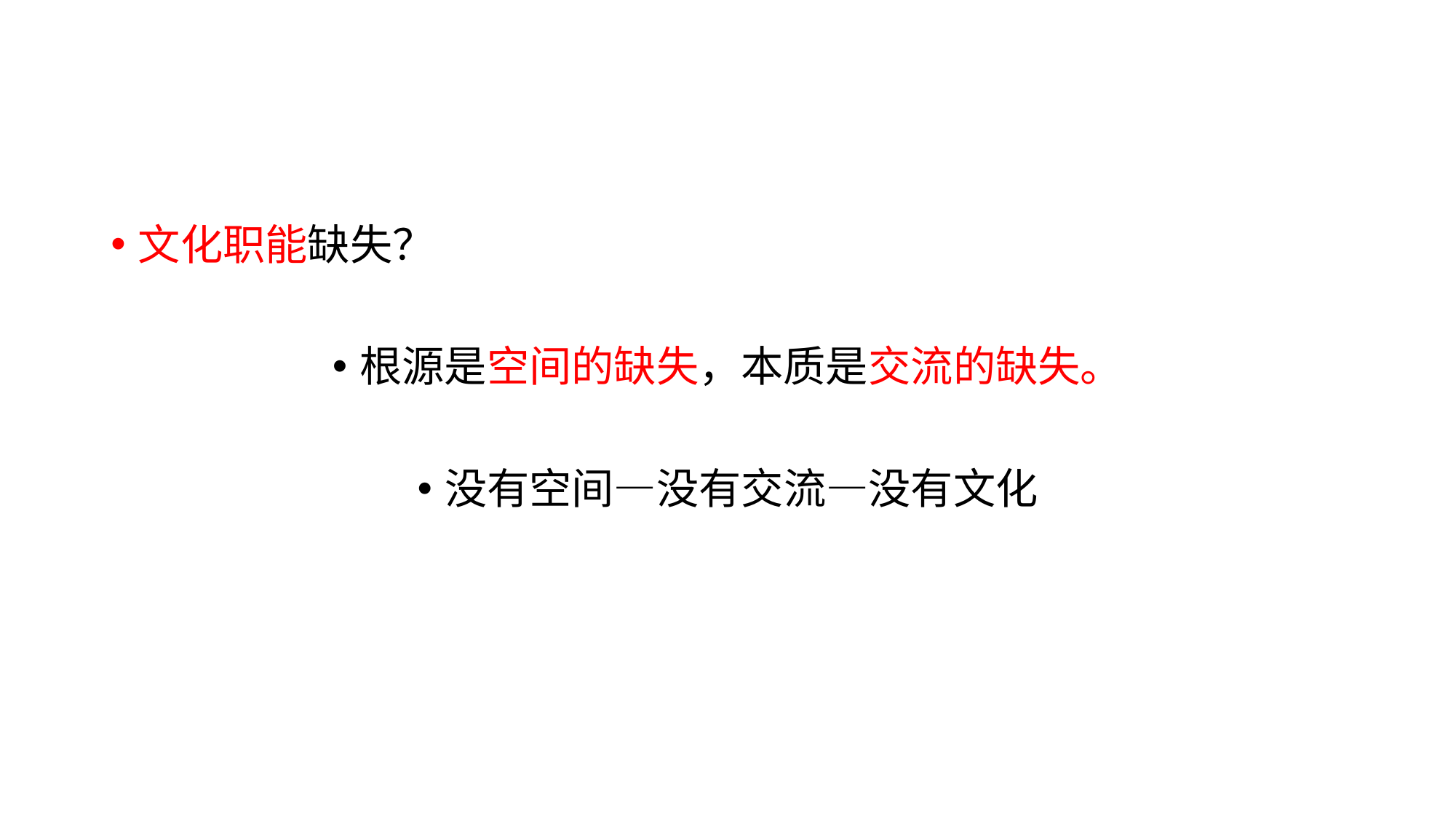

#
文化职能缺失？

根源是空间的缺失，本质是交流的缺失。

没有空间—没有交流—没有文化